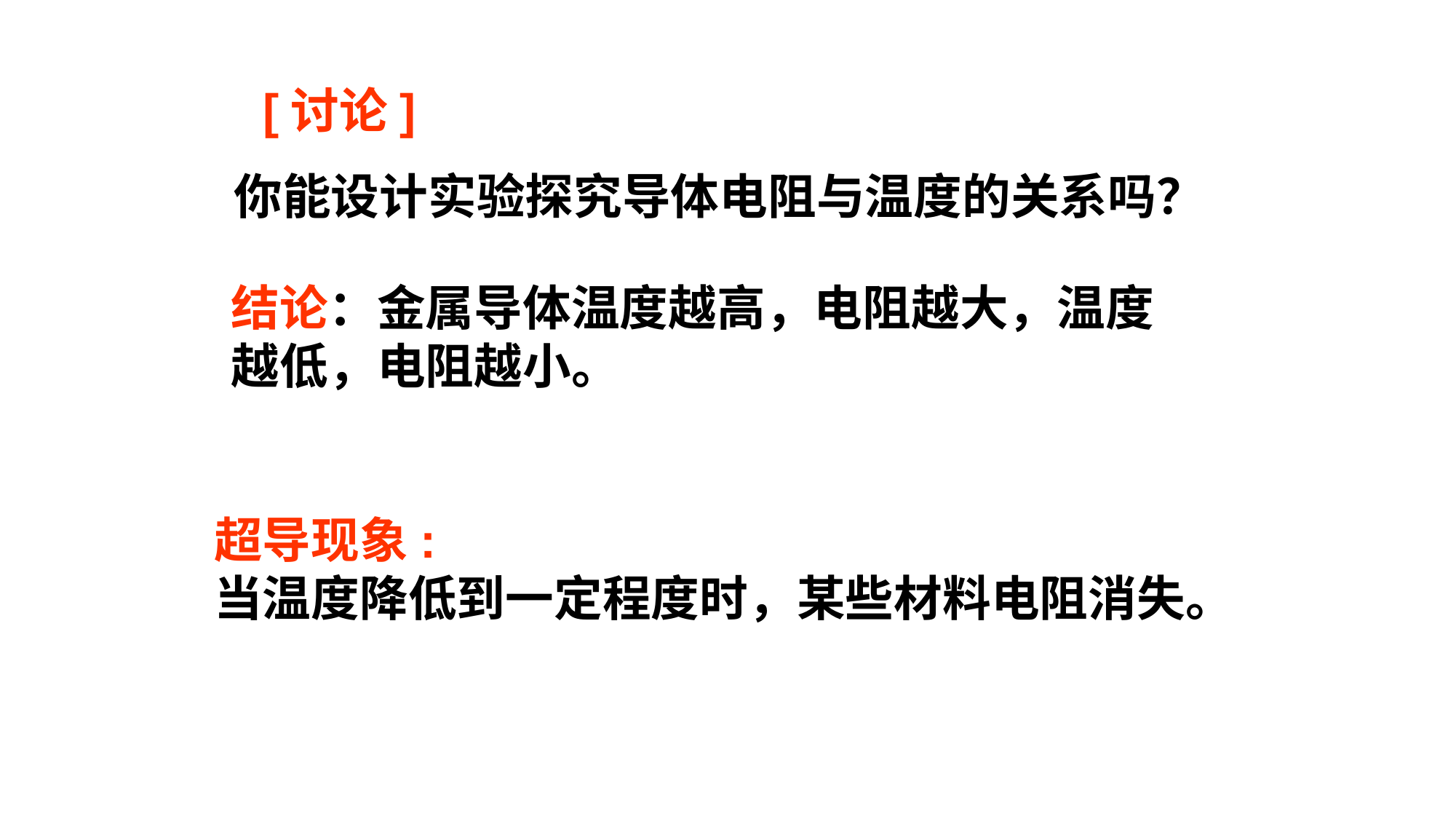

[讨论]
你能设计实验探究导体电阻与温度的关系吗？
结论：金属导体温度越高，电阻越大，温度越低，电阻越小。
超导现象:
当温度降低到一定程度时，某些材料电阻消失。